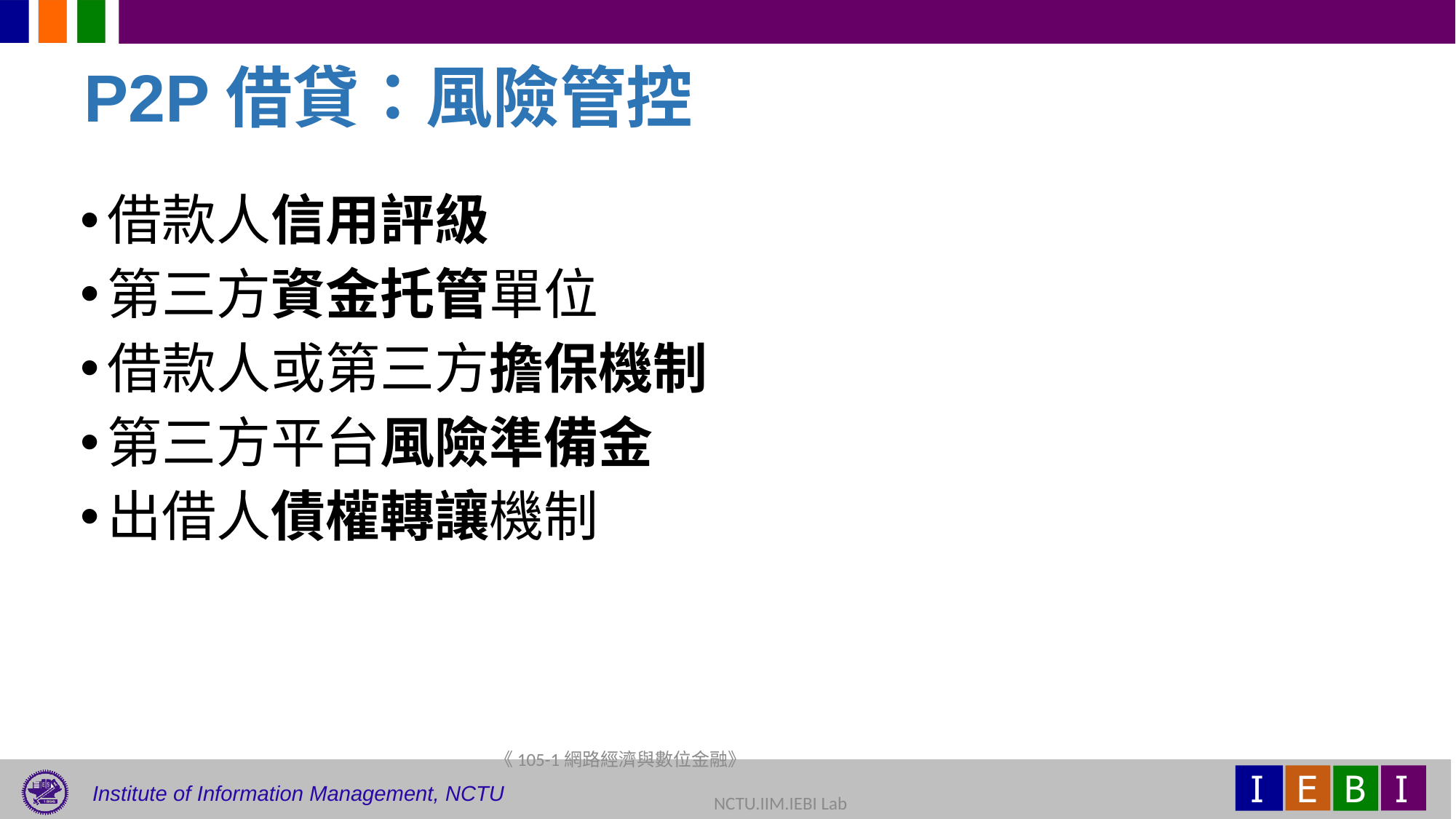

# P2P借貸：風險管控
借款人信用評級
第三方資金托管單位
借款人或第三方擔保機制
第三方平台風險準備金
出借人債權轉讓機制

《105-1網路經濟與數位金融》                                                                                                                                             NCTU.IIM.IEBI Lab
55